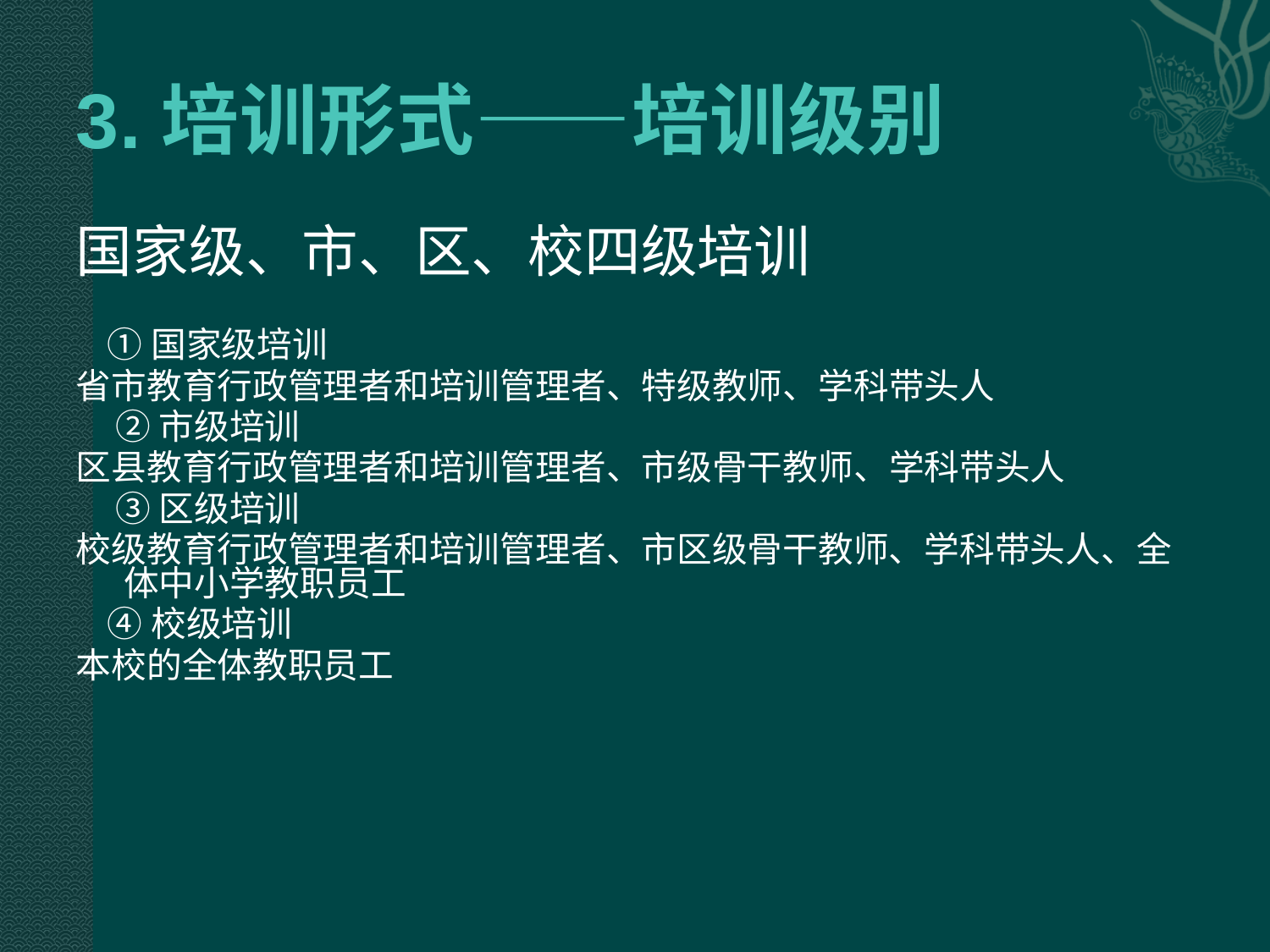

# 3.培训形式——培训级别
国家级、市、区、校四级培训

    ①国家级培训
省市教育行政管理者和培训管理者、特级教师、学科带头人
     ②市级培训
区县教育行政管理者和培训管理者、市级骨干教师、学科带头人
     ③区级培训
校级教育行政管理者和培训管理者、市区级骨干教师、学科带头人、全体中小学教职员工
    ④校级培训
本校的全体教职员工